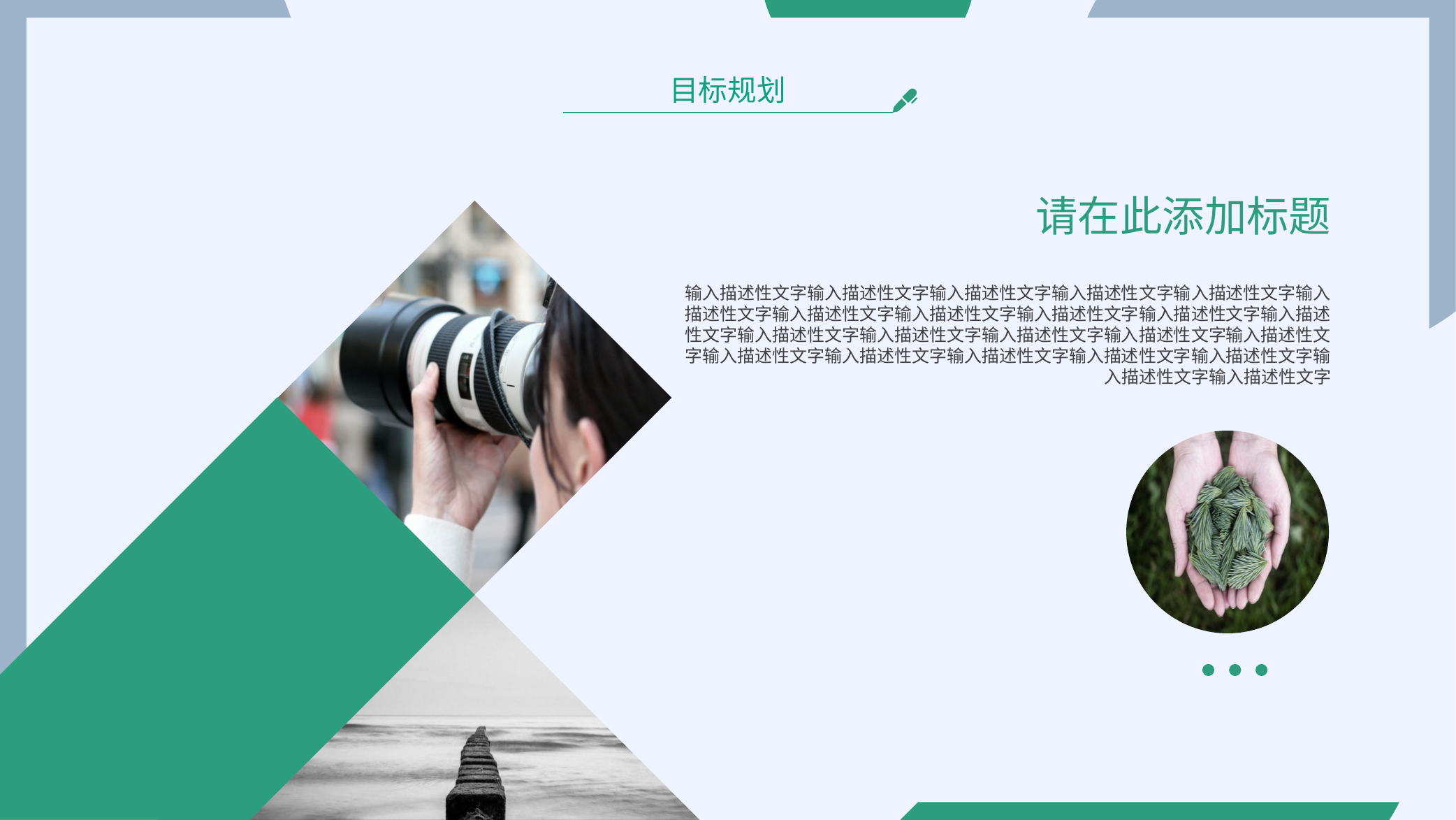

目标规划
请在此添加标题

输入描述性文字输入描述性文字输入描述性文字输入描述性文字输入描述性文字输入描述性文字输入描述性文字输入描述性文字输入描述性文字输入描述性文字输入描述性文字输入描述性文字输入描述性文字输入描述性文字输入描述性文字输入描述性文字输入描述性文字输入描述性文字输入描述性文字输入描述性文字输入描述性文字输入描述性文字输入描述性文字